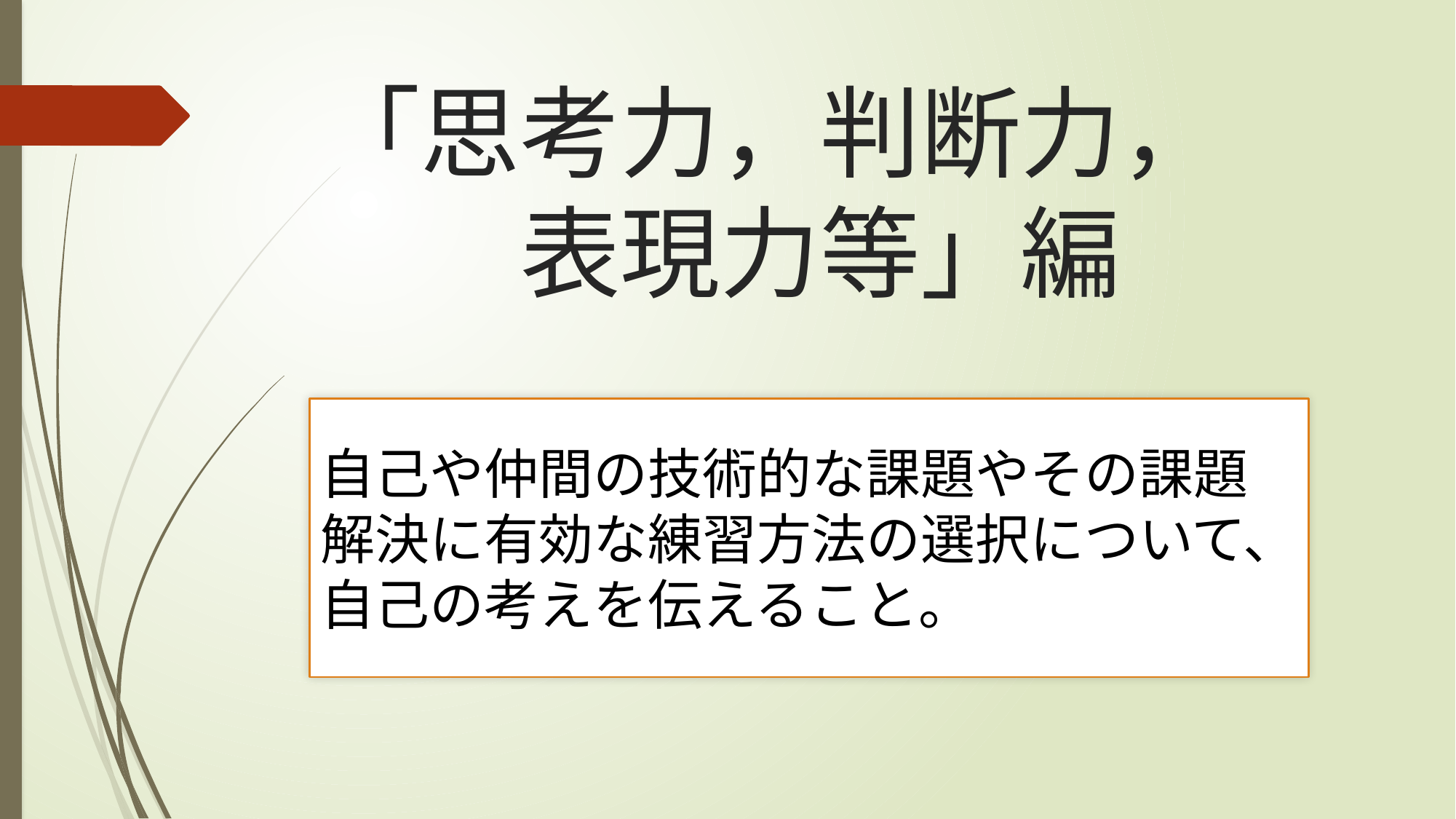

# 「思考力，判断力， 　　表現力等」編
自己や仲間の技術的な課題やその課題解決に有効な練習方法の選択について、自己の考えを伝えること。